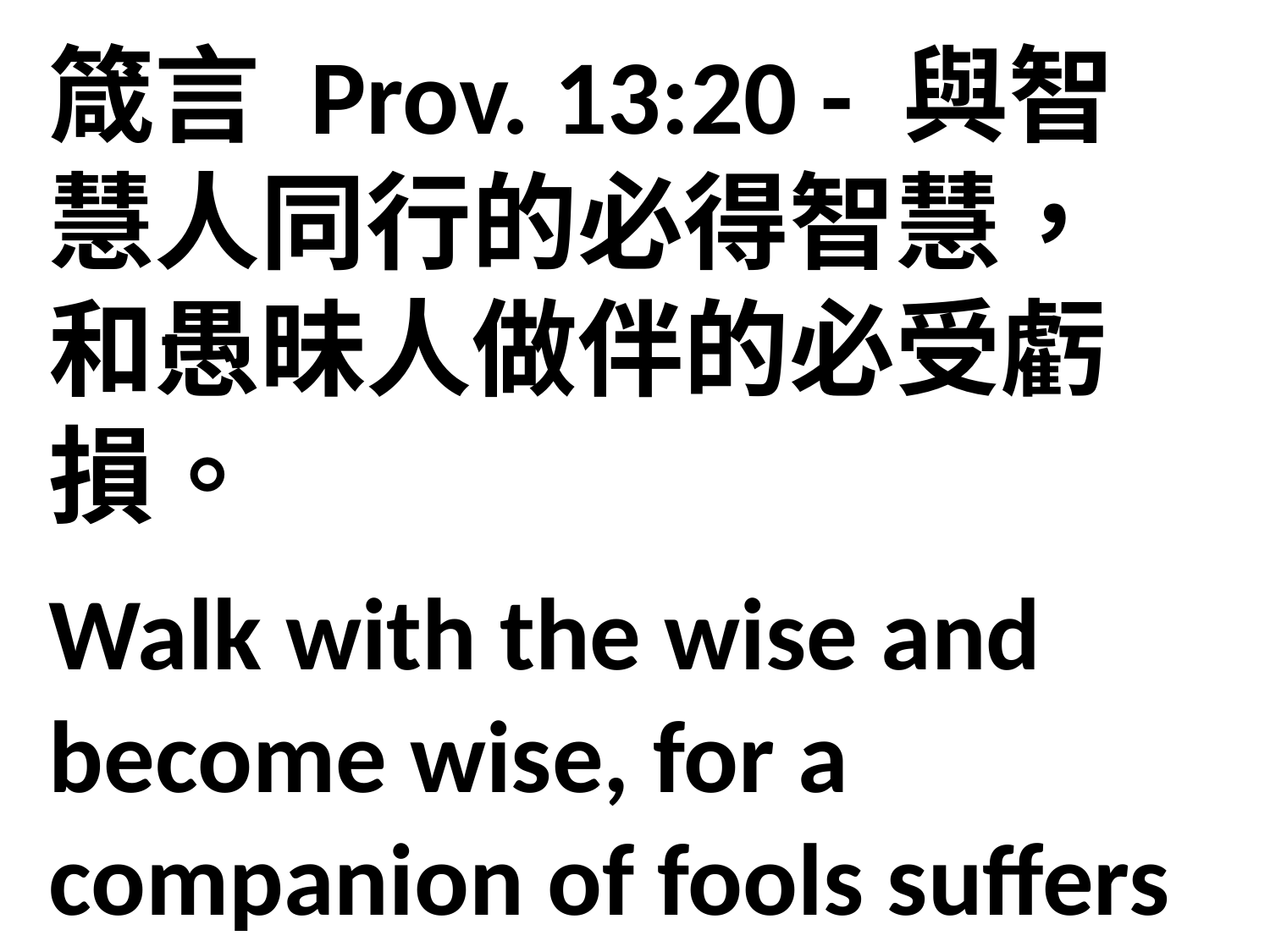

箴言 Prov. 13:20 - 與智慧人同行的必得智慧，和愚昧人做伴的必受虧損。
Walk with the wise and become wise, for a companion of fools suffers harm.